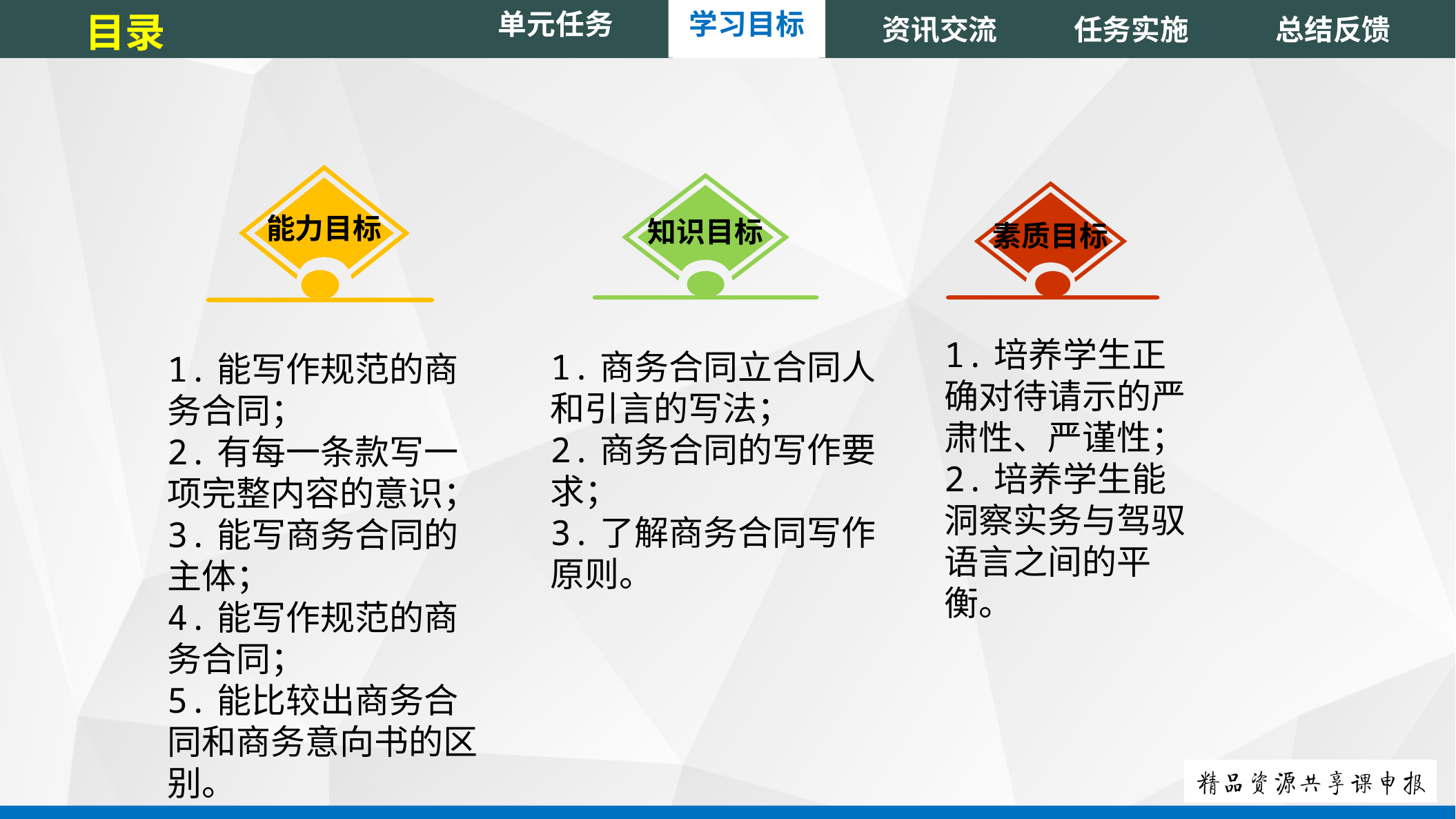

单元任务
目录
资讯交流
任务实施
总结反馈

学习目标

能力目标
知识目标
素质目标

1.培养学生正确对待请示的严肃性、严谨性；
2.培养学生能洞察实务与驾驭语言之间的平衡。
1.商务合同立合同人和引言的写法；
2.商务合同的写作要求；
3.了解商务合同写作原则。
1.能写作规范的商务合同；
2.有每一条款写一项完整内容的意识；
3.能写商务合同的主体；
4.能写作规范的商务合同；
5.能比较出商务合同和商务意向书的区别。